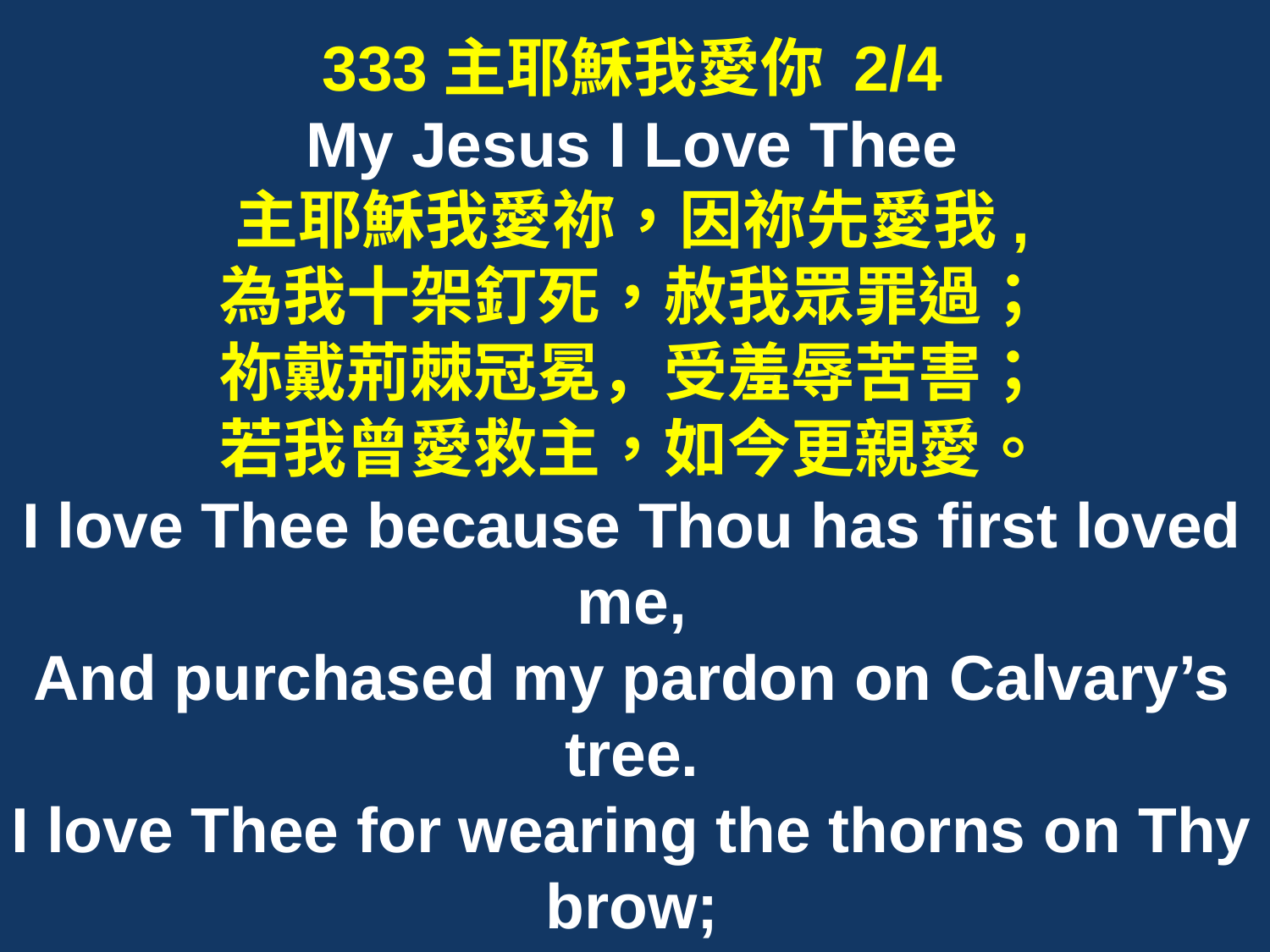

333主耶穌我愛你 2/4
My Jesus I Love Thee
主耶穌我愛祢，因祢先愛我,
為我十架釘死，赦我眾罪過；
祢戴荊棘冠冕，受羞辱苦害；
若我曾愛救主，如今更親愛。
I love Thee because Thou has first loved me,
And purchased my pardon on Calvary’s tree.
I love Thee for wearing the thorns on Thy brow;
If ever I loved Thee, my Jesus, ’tis now.